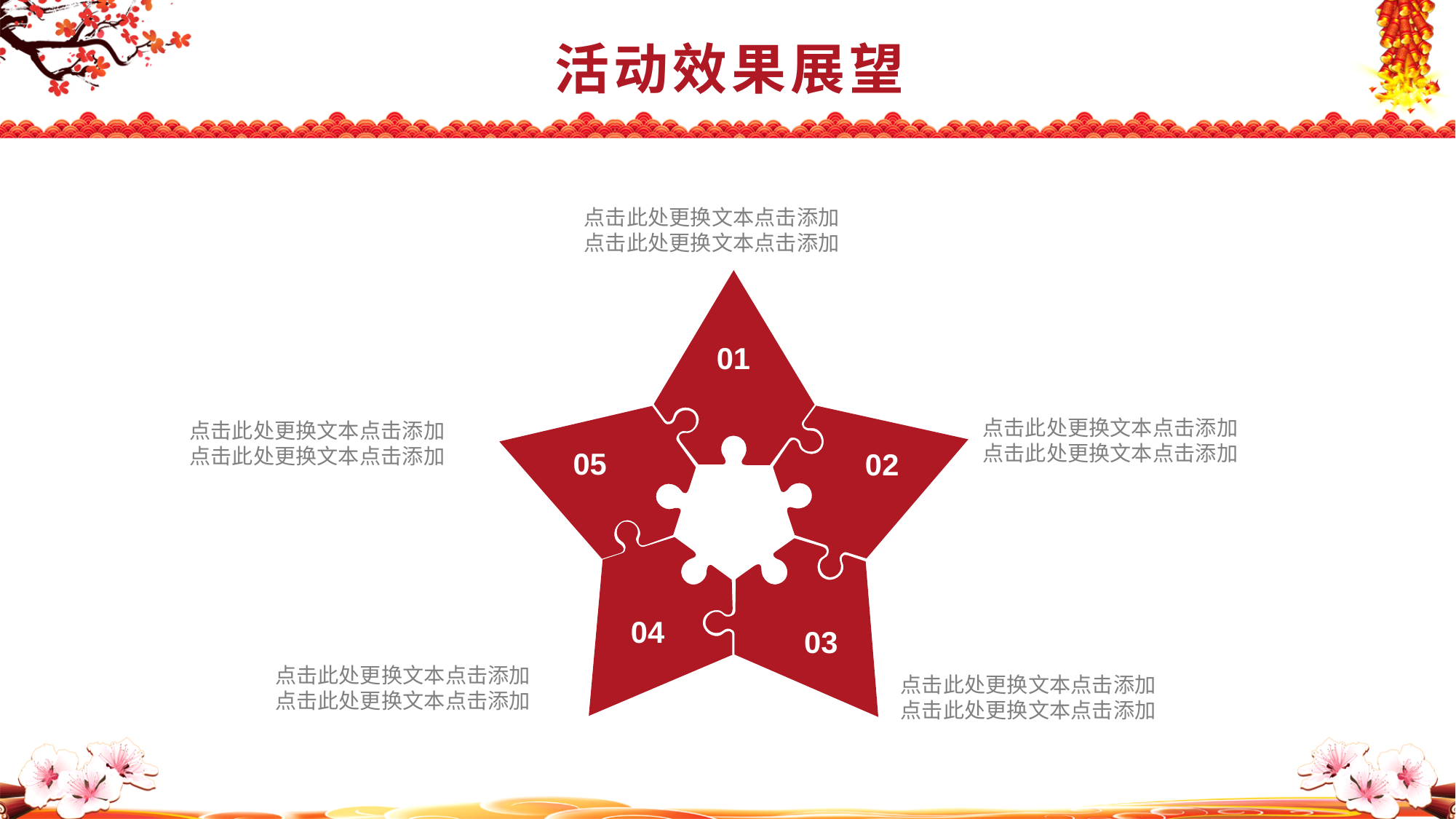

活动效果展望
点击此处更换文本点击添加
点击此处更换文本点击添加

01

05

02
点击此处更换文本点击添加
点击此处更换文本点击添加
点击此处更换文本点击添加
点击此处更换文本点击添加

04

03
点击此处更换文本点击添加
点击此处更换文本点击添加
点击此处更换文本点击添加
点击此处更换文本点击添加